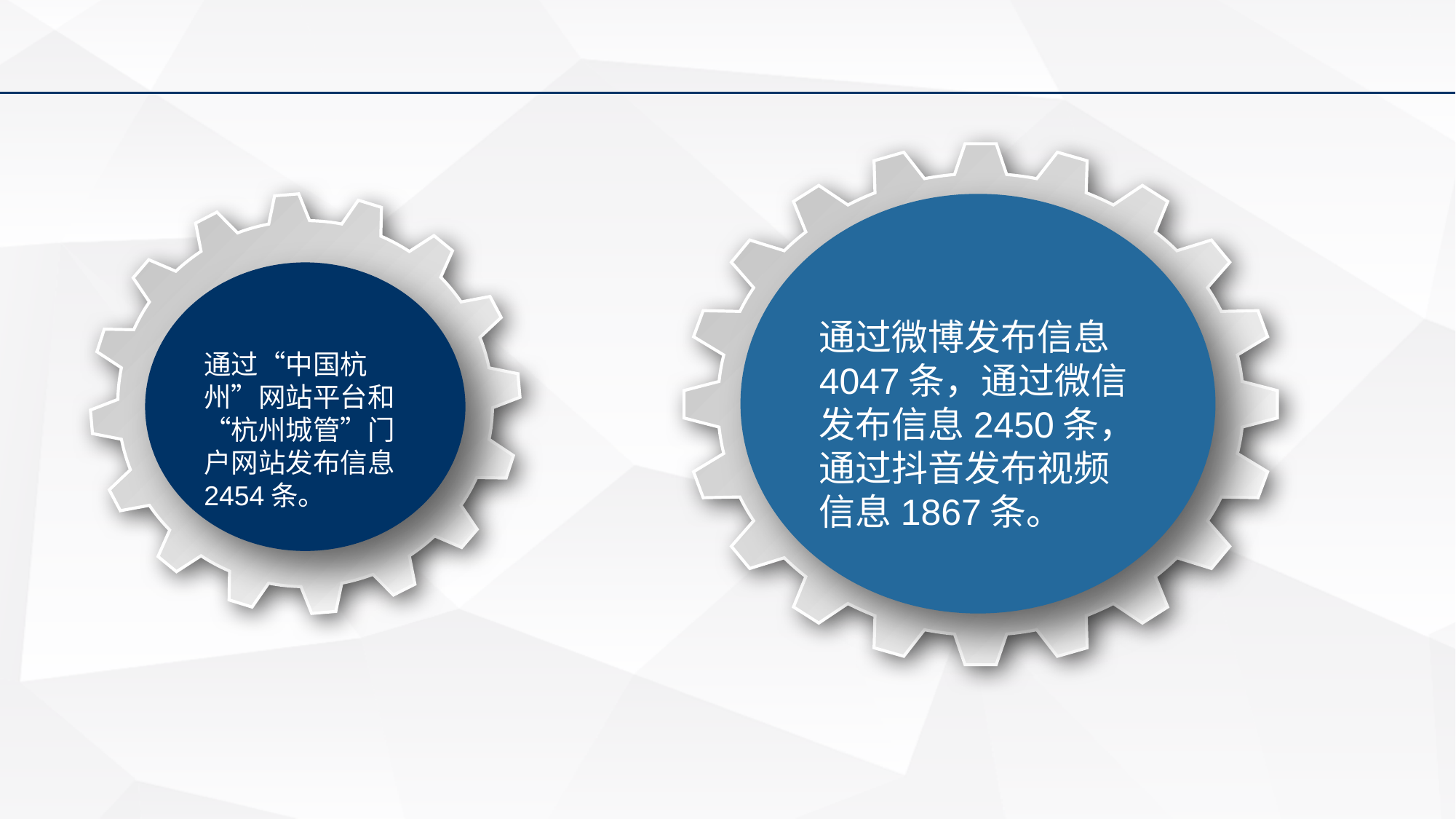

通过微博发布信息4047条，通过微信发布信息2450条，通过抖音发布视频信息1867条。
通过“中国杭州”网站平台和“杭州城管”门户网站发布信息2454条。